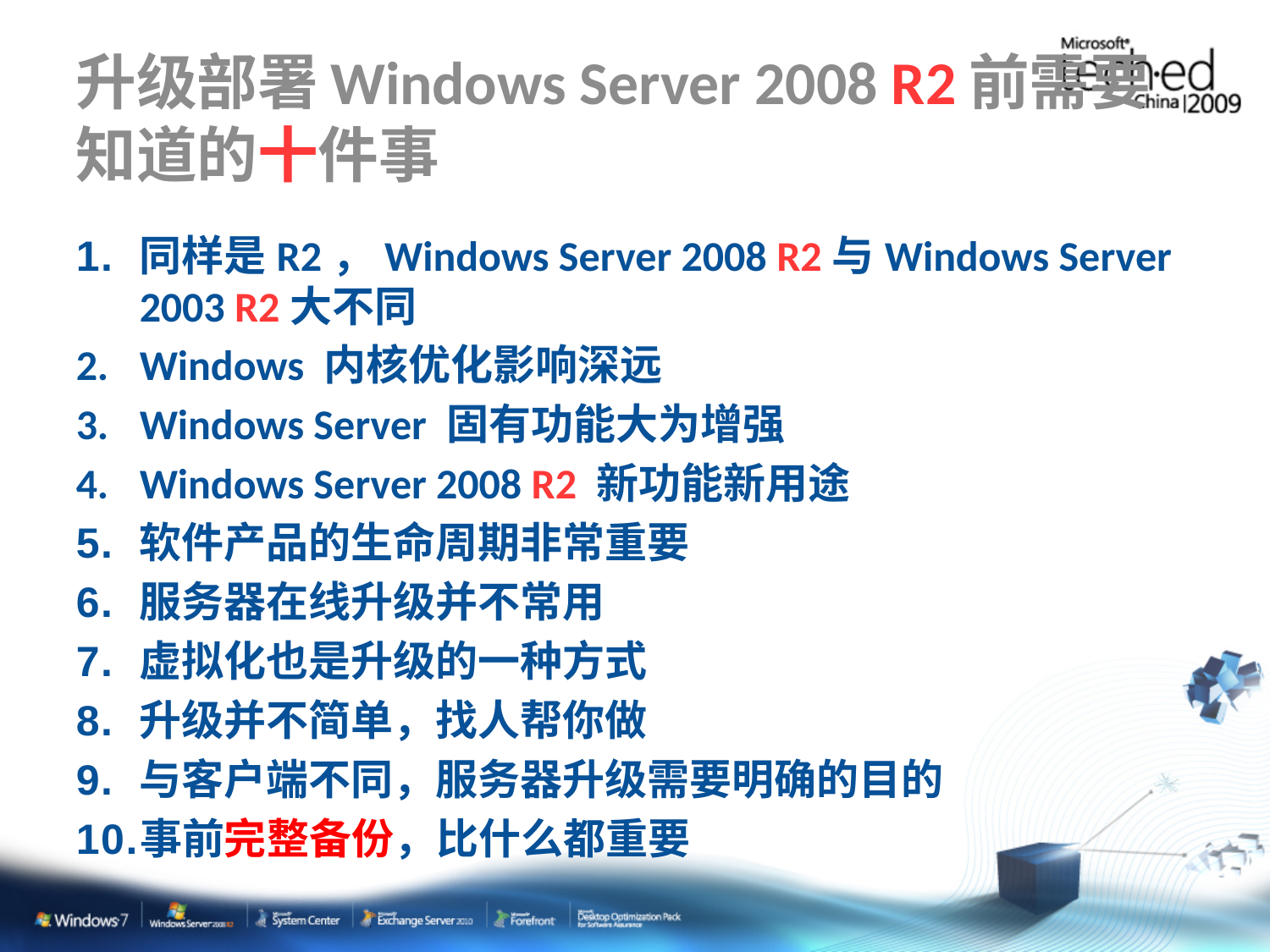

# 升级部署Windows Server 2008 R2前需要知道的十件事
同样是R2，Windows Server 2008 R2与Windows Server 2003 R2大不同
Windows 内核优化影响深远
Windows Server 固有功能大为增强
Windows Server 2008 R2 新功能新用途
软件产品的生命周期非常重要
服务器在线升级并不常用
虚拟化也是升级的一种方式
升级并不简单，找人帮你做
与客户端不同，服务器升级需要明确的目的
事前完整备份，比什么都重要